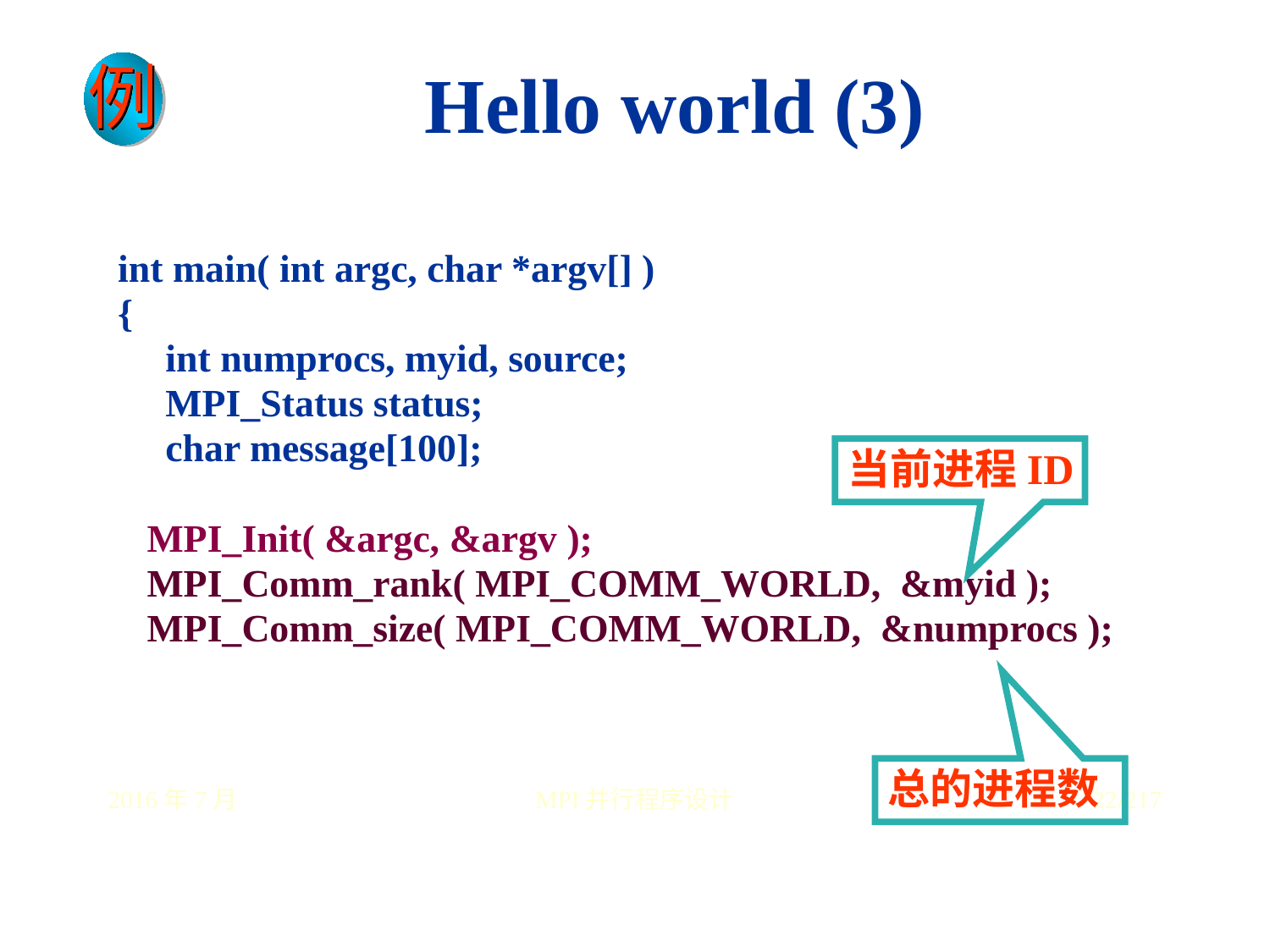

例

Hello world (3)
int main( int argc, char *argv[] )
{
	int numprocs, myid, source;
	MPI_Status status;
	char message[100];

   MPI_Init( &argc, &argv );
   MPI_Comm_rank( MPI_COMM_WORLD,  &myid );
   MPI_Comm_size( MPI_COMM_WORLD,  &numprocs );
当前进程ID

总的进程数

2016年7月
MPI并行程序设计
22/217